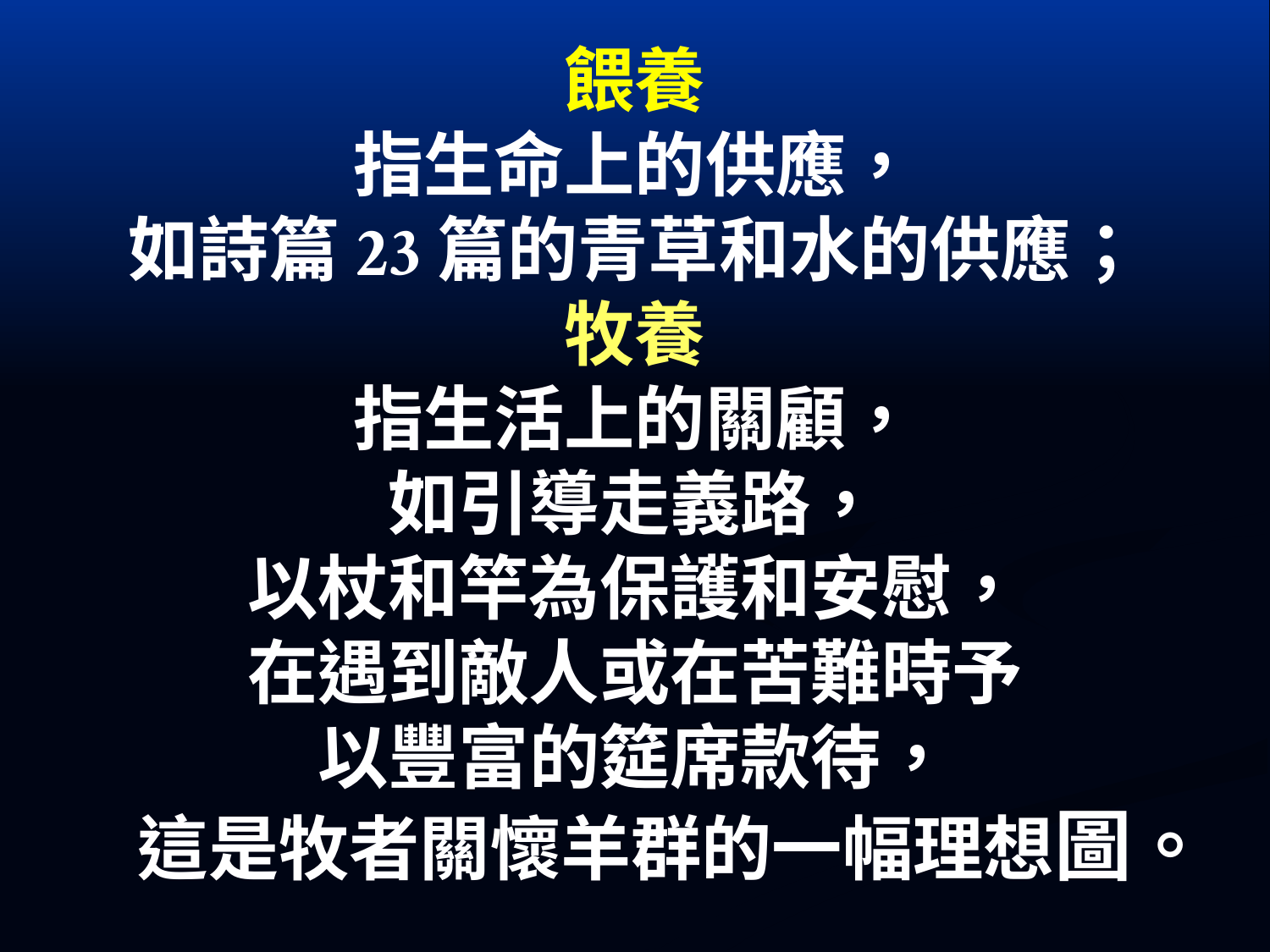

# 餵養
指生命上的供應，
如詩篇23篇的青草和水的供應；
牧養
指生活上的關顧，
如引導走義路，
以杖和竿為保護和安慰，
在遇到敵人或在苦難時予
以豐富的筵席款待，
這是牧者關懷羊群的一幅理想圖。